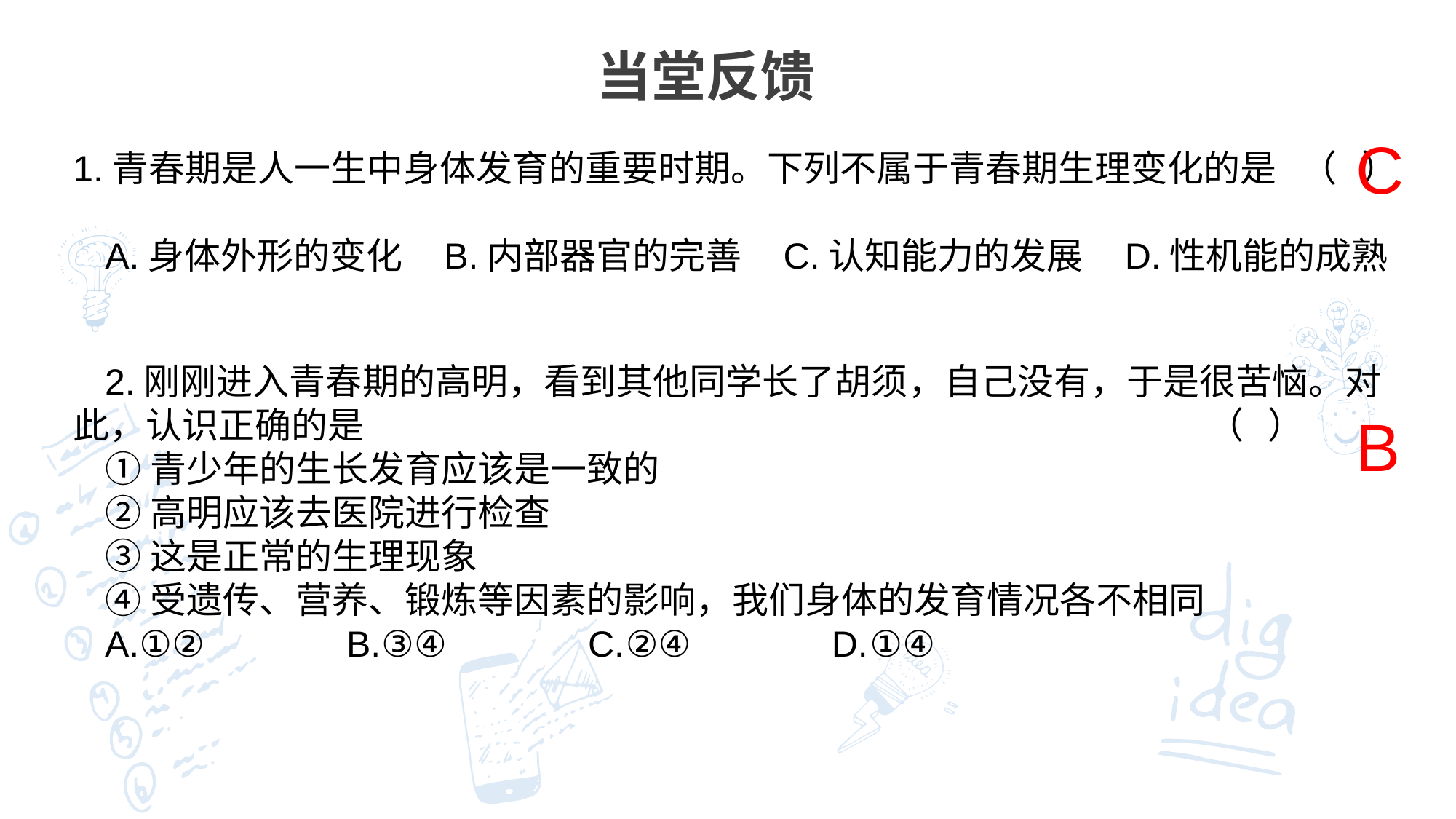

当堂反馈
C
1.青春期是人一生中身体发育的重要时期。下列不属于青春期生理变化的是   （   ）A.身体外形的变化    B.内部器官的完善    C.认知能力的发展    D.性机能的成熟
2.刚刚进入青春期的高明，看到其他同学长了胡须，自己没有，于是很苦恼。对此，认识正确的是                                                                                                       （   ）
①青少年的生长发育应该是一致的
②高明应该去医院进行检查
③这是正常的生理现象
④受遗传、营养、锻炼等因素的影响，我们身体的发育情况各不相同A.①②              B.③④              C.②④              D.①④
B